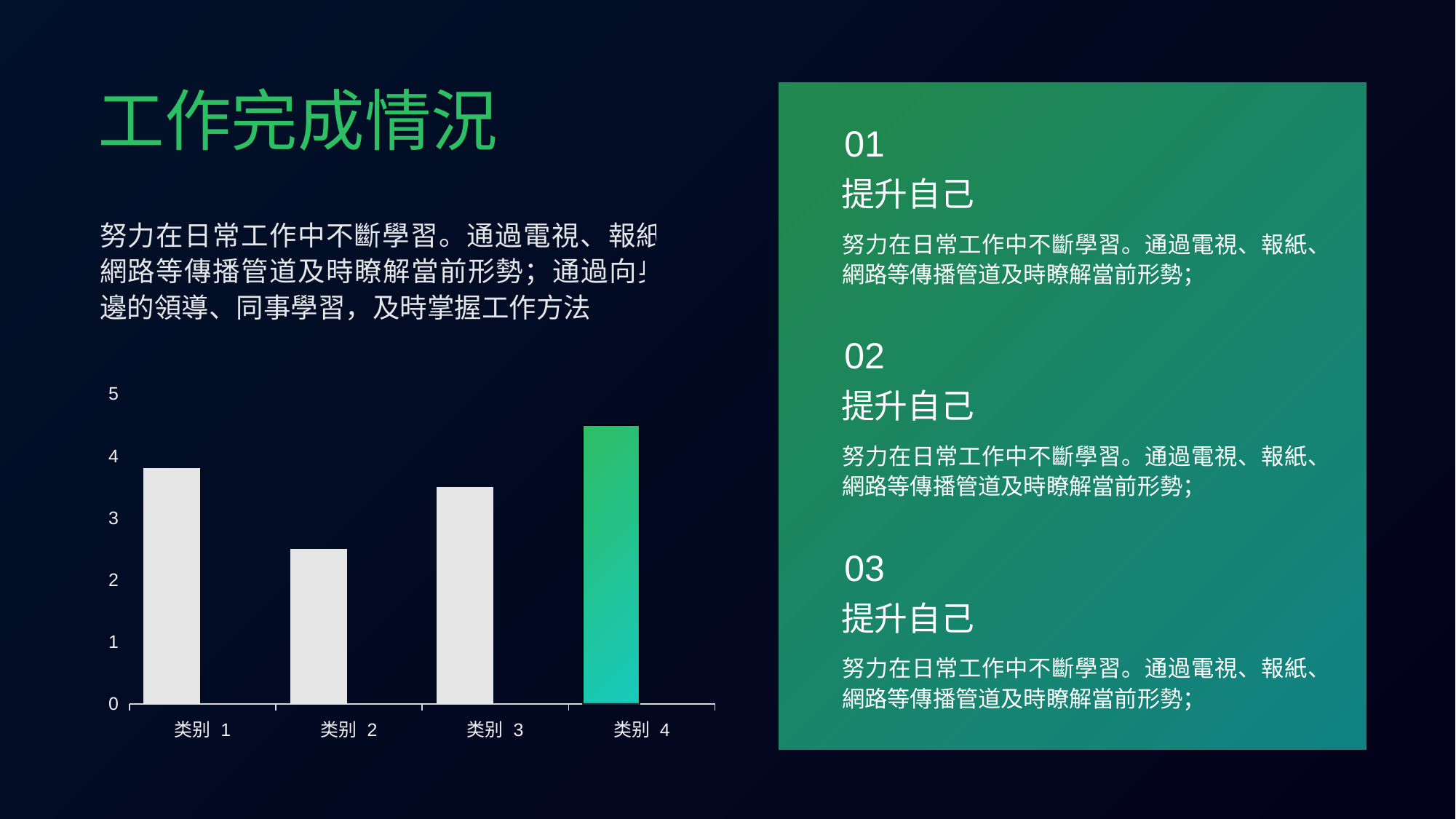

工作完成情況

01
提升自己
努力在日常工作中不斷學習。通過電視、報紙、網路等傳播管道及時瞭解當前形勢；通過向身邊的領導、同事學習，及時掌握工作方法
努力在日常工作中不斷學習。通過電視、報紙、網路等傳播管道及時瞭解當前形勢；
02

### Chart

| Category | 系列 1 | 列1 | 列2 |
|---|---|---|---|
| 类别 1 | 3.8 | None | None |
| 类别 2 | 2.5 | None | None |
| 类别 3 | 3.5 | None | None |
| 类别 4 | 4.5 | None | None |
提升自己
努力在日常工作中不斷學習。通過電視、報紙、網路等傳播管道及時瞭解當前形勢；
03
提升自己
努力在日常工作中不斷學習。通過電視、報紙、網路等傳播管道及時瞭解當前形勢；